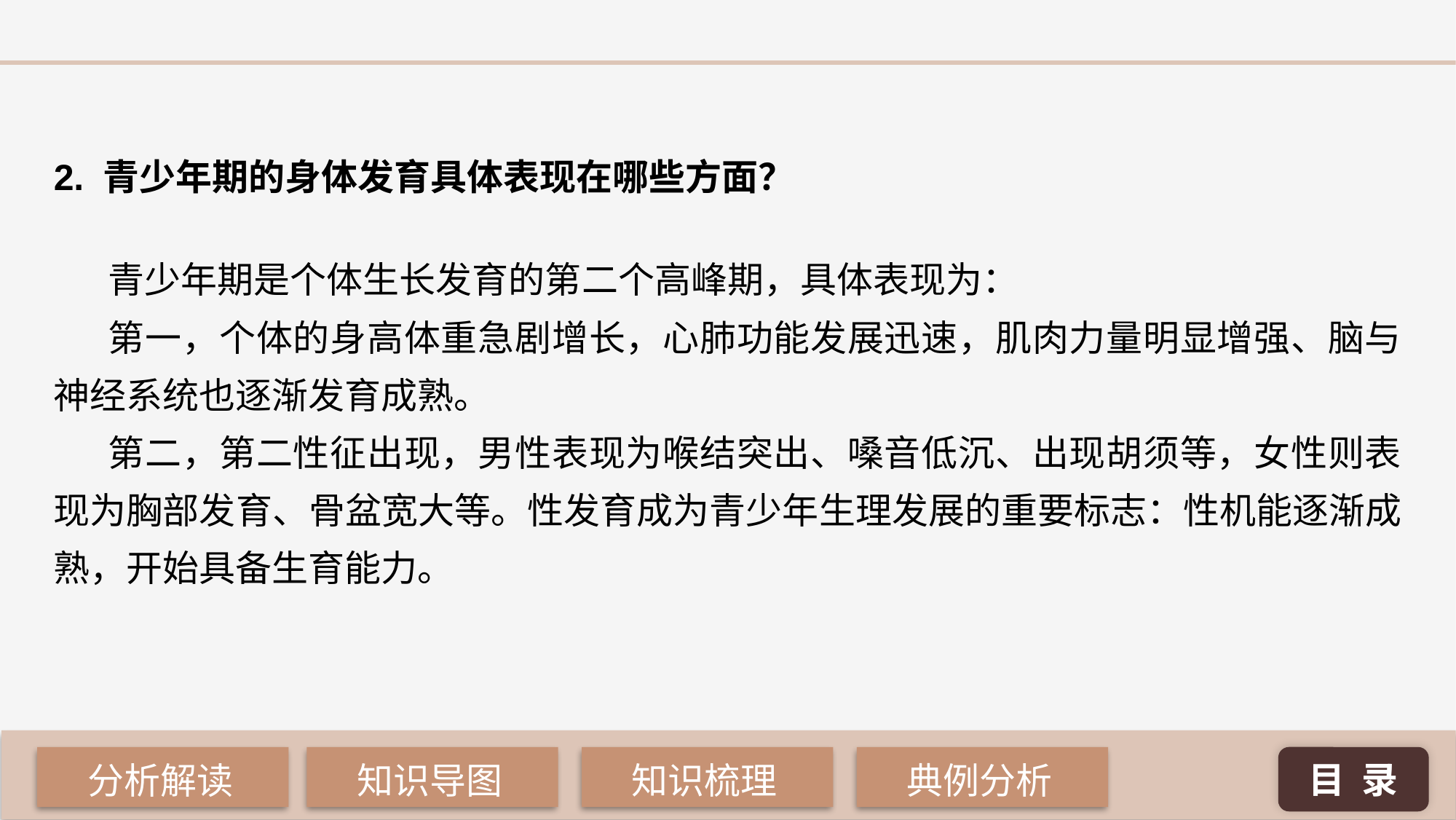

2. 青少年期的身体发育具体表现在哪些方面？
青少年期是个体生长发育的第二个高峰期，具体表现为：
第一，个体的身高体重急剧增长，心肺功能发展迅速，肌肉力量明显增强、脑与神经系统也逐渐发育成熟。
第二，第二性征出现，男性表现为喉结突出、嗓音低沉、出现胡须等，女性则表现为胸部发育、骨盆宽大等。性发育成为青少年生理发展的重要标志：性机能逐渐成熟，开始具备生育能力。